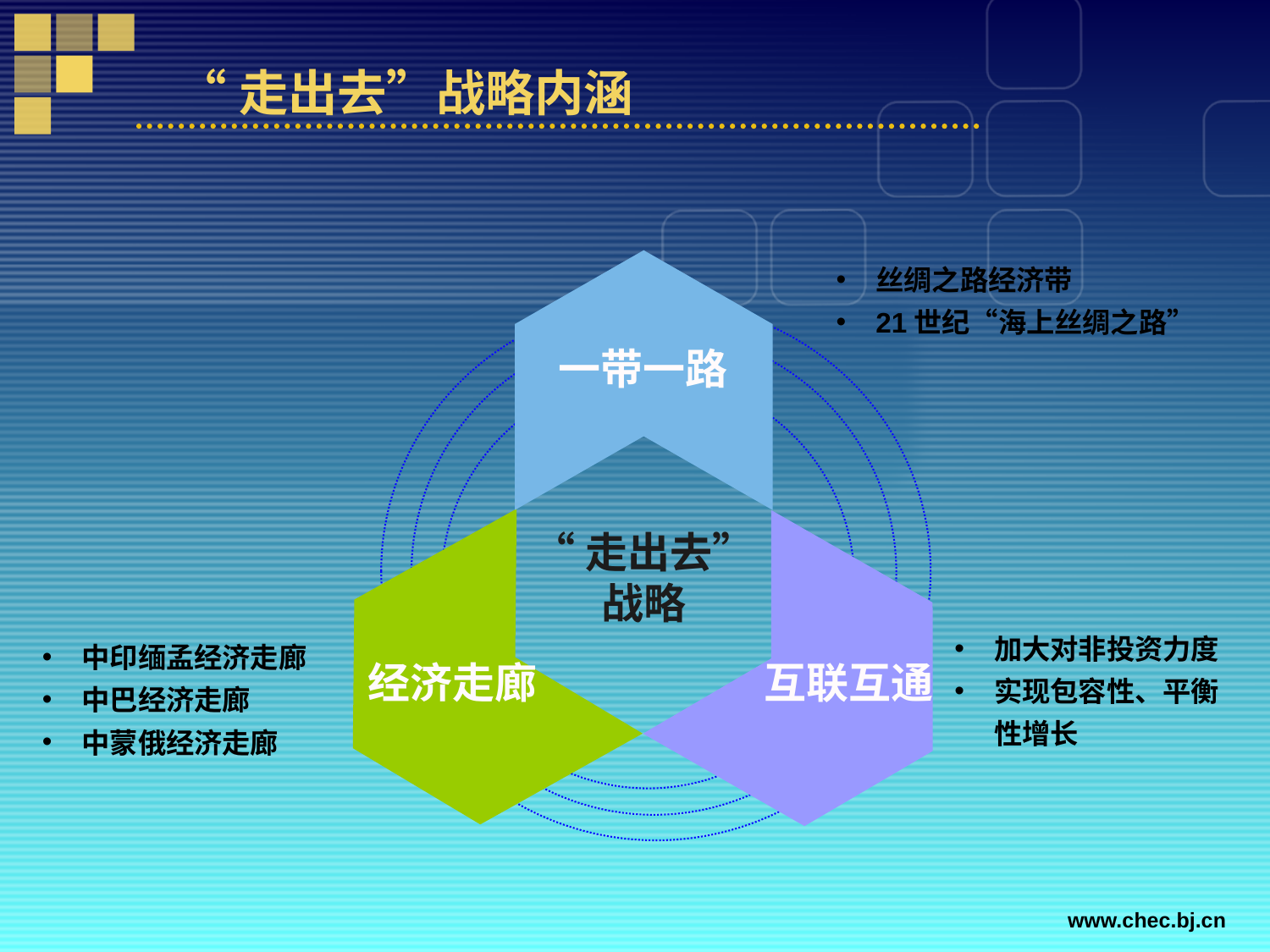

# “走出去”战略内涵

丝绸之路经济带
21世纪“海上丝绸之路”

一带一路

“走出去”战略

加大对非投资力度
实现包容性、平衡性增长
中印缅孟经济走廊
中巴经济走廊
中蒙俄经济走廊
经济走廊
互联互通
www.chec.bj.cn